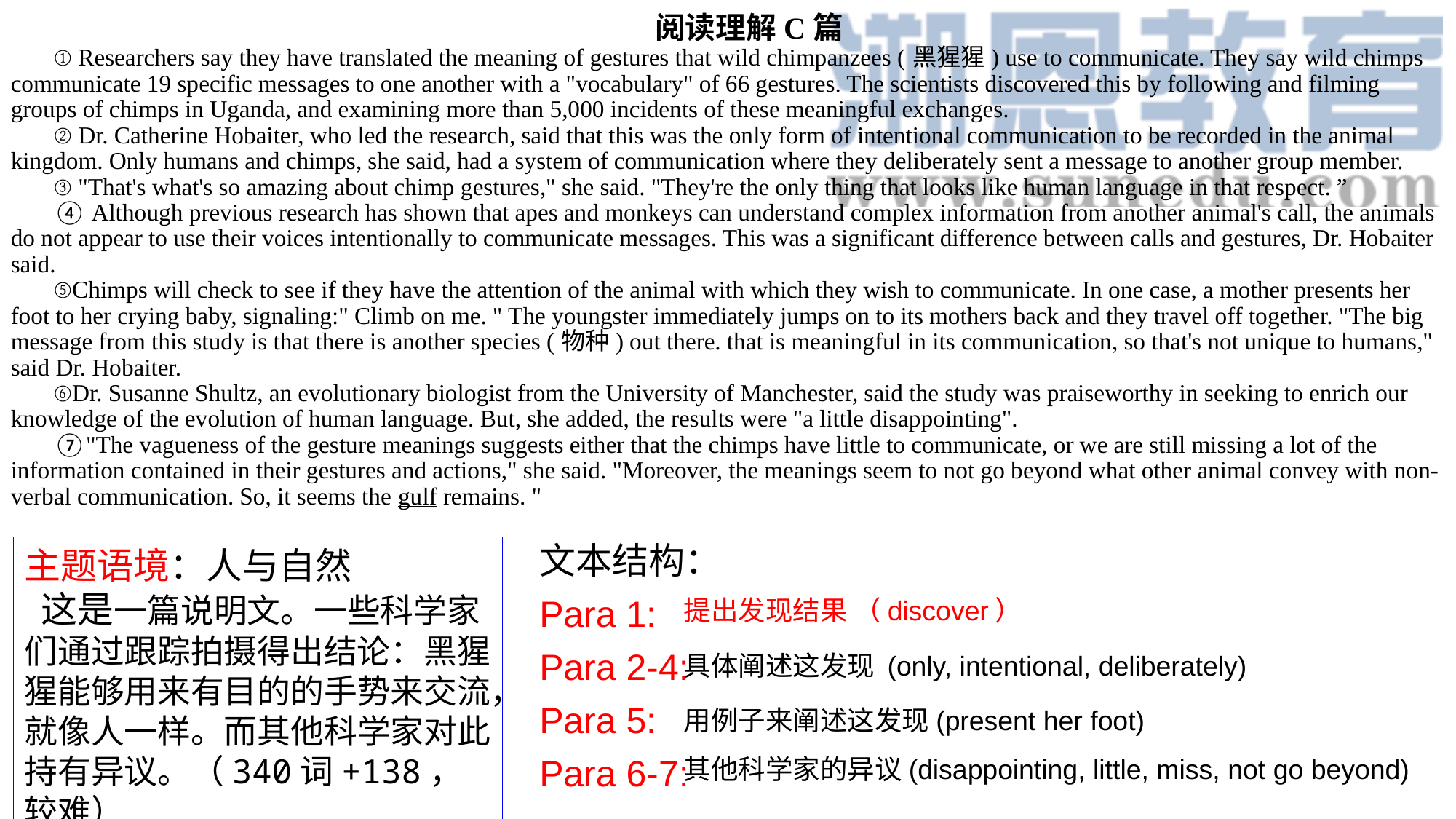

阅读理解C篇
① Researchers say they have translated the meaning of gestures that wild chimpanzees (黑猩猩) use to communicate. They say wild chimps communicate 19 specific messages to one another with a "vocabulary" of 66 gestures. The scientists discovered this by following and filming groups of chimps in Uganda, and examining more than 5,000 incidents of these meaningful exchanges.
② Dr. Catherine Hobaiter, who led the research, said that this was the only form of intentional communication to be recorded in the animal kingdom. Only humans and chimps, she said, had a system of communication where they deliberately sent a message to another group member.
③ "That's what's so amazing about chimp gestures," she said. "They're the only thing that looks like human language in that respect. ”
④ Although previous research has shown that apes and monkeys can understand complex information from another animal's call, the animals do not appear to use their voices intentionally to communicate messages. This was a significant difference between calls and gestures, Dr. Hobaiter said.
⑤Chimps will check to see if they have the attention of the animal with which they wish to communicate. In one case, a mother presents her foot to her crying baby, signaling:" Climb on me. " The youngster immediately jumps on to its mothers back and they travel off together. "The big message from this study is that there is another species (物种) out there. that is meaningful in its communication, so that's not unique to humans," said Dr. Hobaiter.
⑥Dr. Susanne Shultz, an evolutionary biologist from the University of Manchester, said the study was praiseworthy in seeking to enrich our knowledge of the evolution of human language. But, she added, the results were "a little disappointing".
⑦"The vagueness of the gesture meanings suggests either that the chimps have little to communicate, or we are still missing a lot of the information contained in their gestures and actions," she said. "Moreover, the meanings seem to not go beyond what other animal convey with non-verbal communication. So, it seems the gulf remains. "
文本结构：
Para 1:
Para 2-4:
Para 5:
Para 6-7:
主题语境：人与自然
 这是一篇说明文。一些科学家们通过跟踪拍摄得出结论：黑猩猩能够用来有目的的手势来交流，就像人一样。而其他科学家对此持有异议。（340词+138，较难）
提出发现结果 （discover）
具体阐述这发现 (only, intentional, deliberately)
用例子来阐述这发现(present her foot)
其他科学家的异议(disappointing, little, miss, not go beyond)